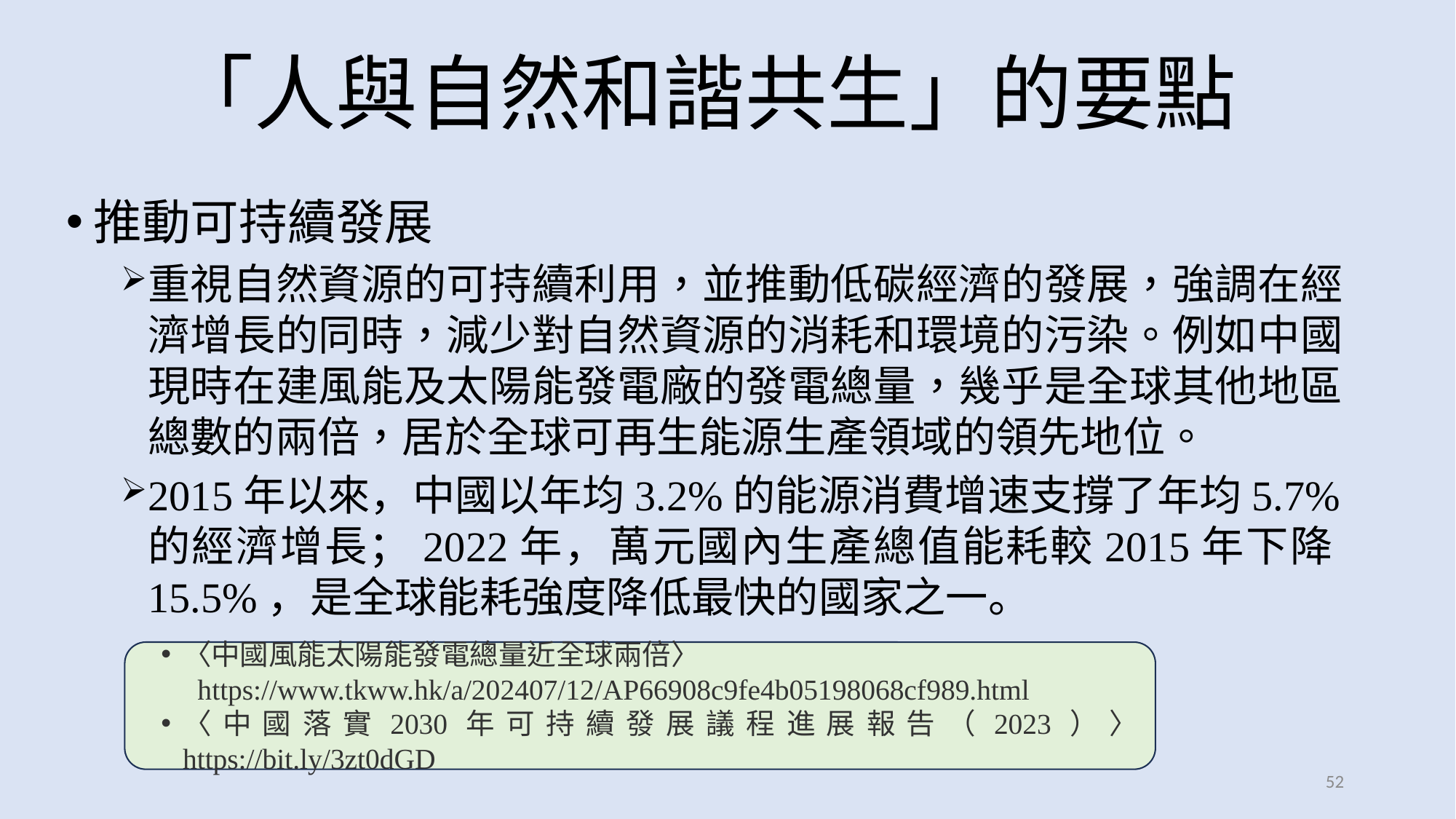

# 「人與自然和諧共生」的要點
推動可持續發展
重視自然資源的可持續利用，並推動低碳經濟的發展，強調在經濟增長的同時，減少對自然資源的消耗和環境的污染。例如中國現時在建風能及太陽能發電廠的發電總量，幾乎是全球其他地區總數的兩倍，居於全球可再生能源生產領域的領先地位。
2015年以來，中國以年均3.2%的能源消費增速支撐了年均5.7%的經濟增長；2022年，萬元國內生產總值能耗較2015年下降15.5%，是全球能耗強度降低最快的國家之一。
〈中國風能太陽能發電總量近全球兩倍〉
     https://www.tkww.hk/a/202407/12/AP66908c9fe4b05198068cf989.html
〈中國落實2030年可持續發展議程進展報告（2023）〉 https://bit.ly/3zt0dGD
52